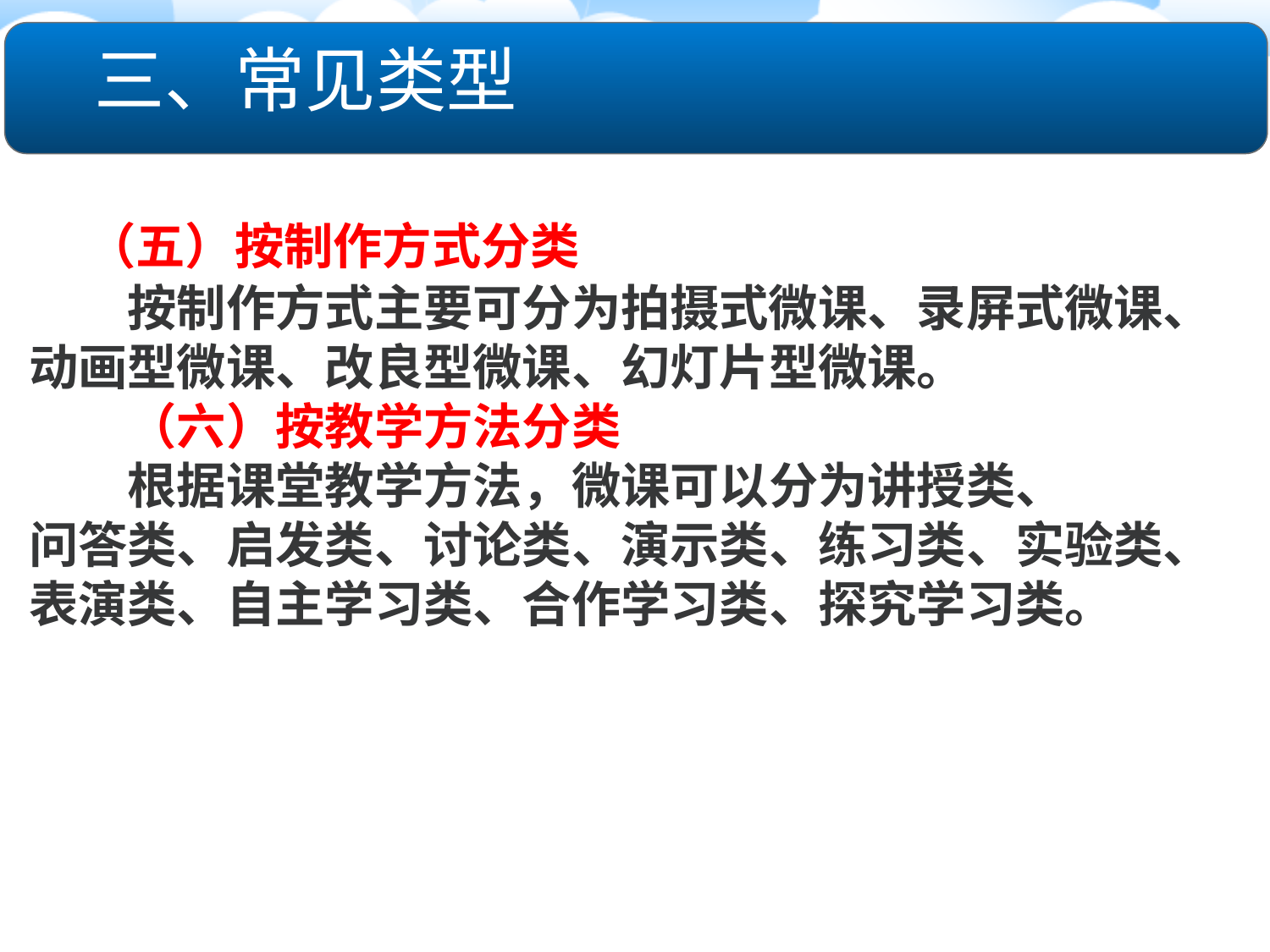

三、常见类型
   （五）按制作方式分类
　　按制作方式主要可分为拍摄式微课、录屏式微课、动画型微课、改良型微课、幻灯片型微课。
　　（六）按教学方法分类
　　根据课堂教学方法，微课可以分为讲授类、
问答类、启发类、讨论类、演示类、练习类、实验类、表演类、自主学习类、合作学习类、探究学习类。